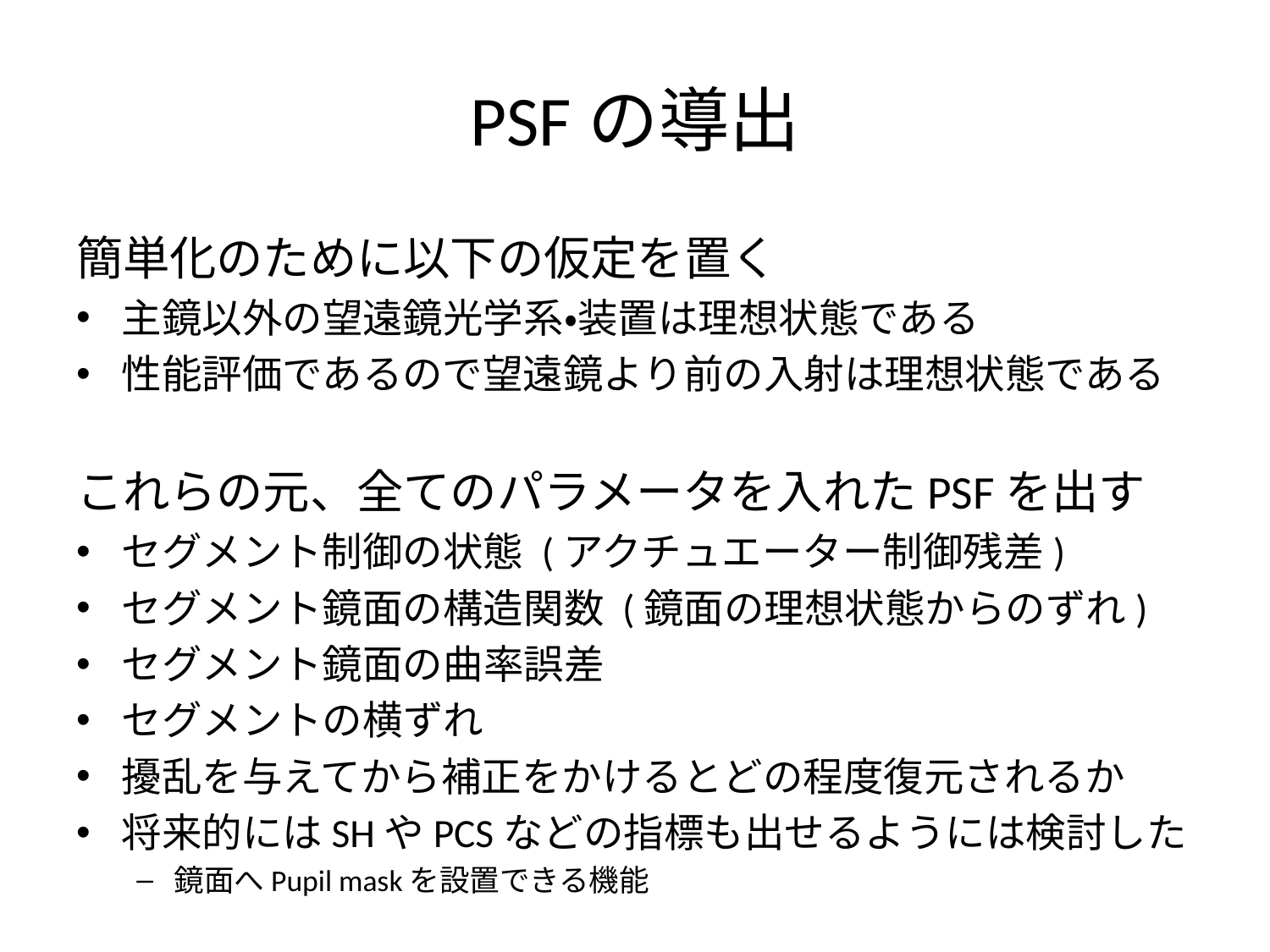

# PSFの導出
簡単化のために以下の仮定を置く
主鏡以外の望遠鏡光学系・装置は理想状態である
性能評価であるので望遠鏡より前の入射は理想状態である

これらの元、全てのパラメータを入れたPSFを出す
セグメント制御の状態 (アクチュエーター制御残差)
セグメント鏡面の構造関数 (鏡面の理想状態からのずれ)
セグメント鏡面の曲率誤差
セグメントの横ずれ
擾乱を与えてから補正をかけるとどの程度復元されるか
将来的にはSHやPCSなどの指標も出せるようには検討した
鏡面へPupil maskを設置できる機能